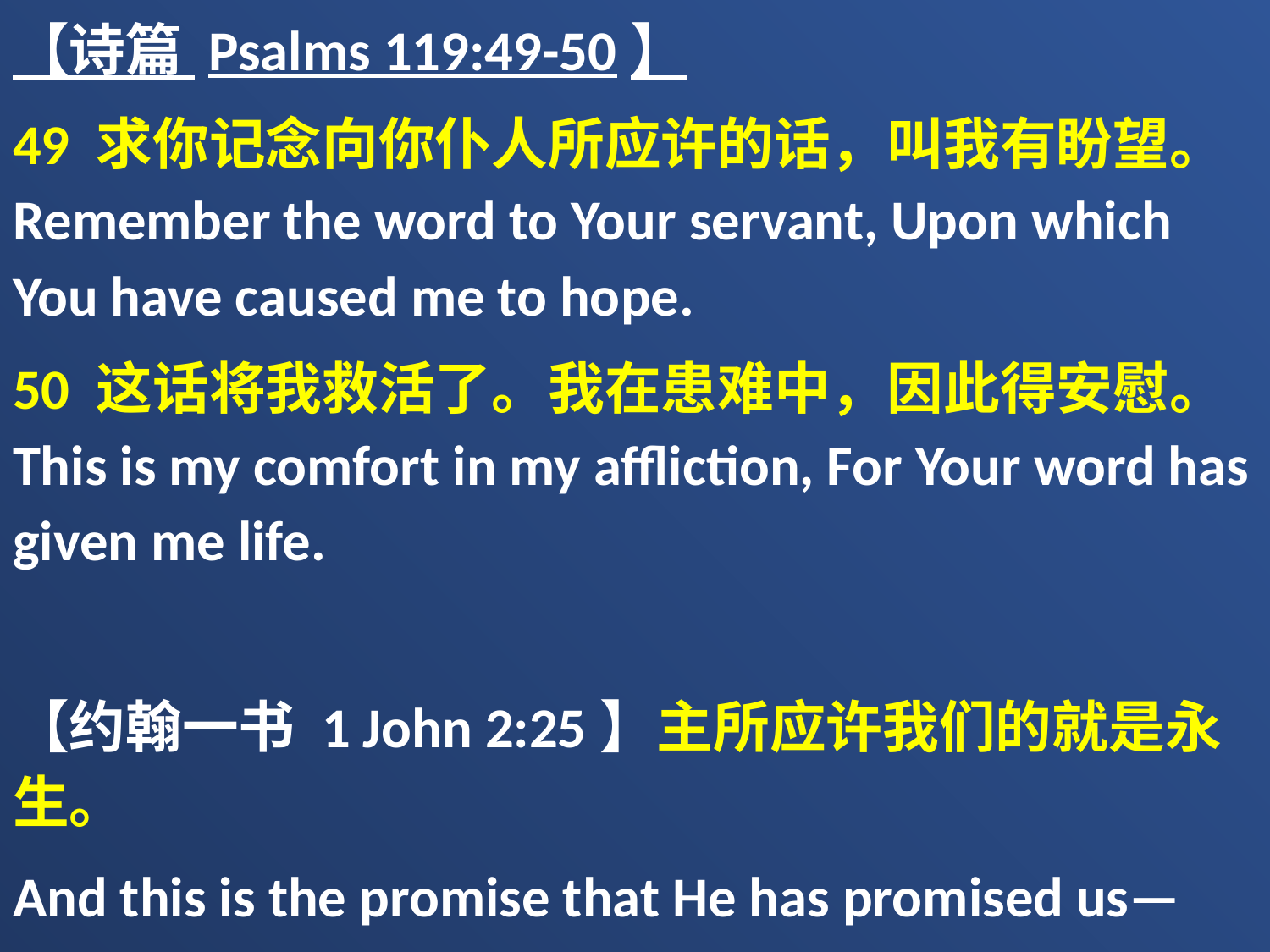

【诗篇 Psalms 119:49-50】
49 求你记念向你仆人所应许的话，叫我有盼望。Remember the word to Your servant, Upon which You have caused me to hope.
50 这话将我救活了。我在患难中，因此得安慰。This is my comfort in my affliction, For Your word has given me life.

【约翰一书 1 John 2:25】主所应许我们的就是永生。
And this is the promise that He has promised us—eternal life.